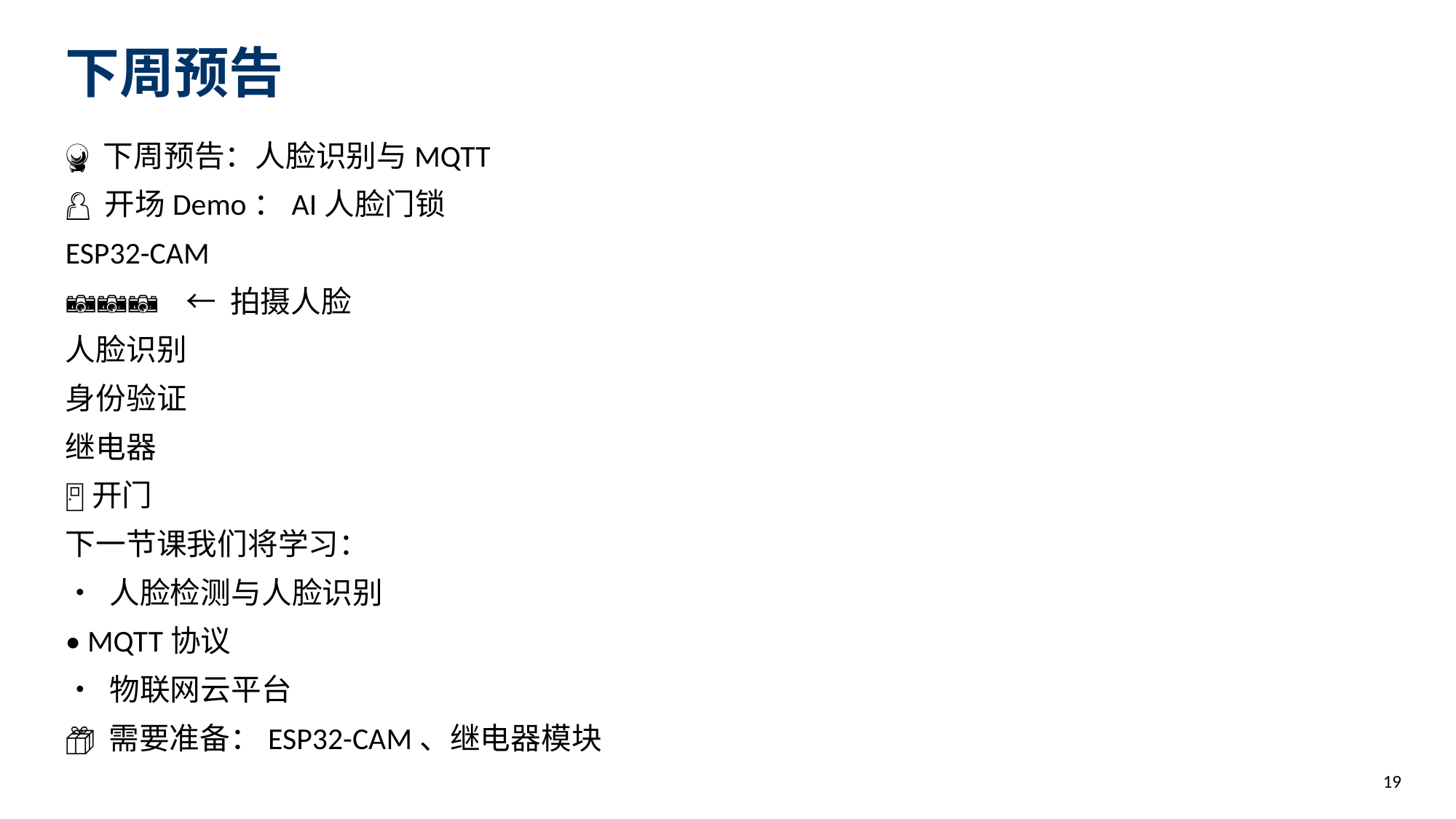

下周预告
🔮 下周预告：人脸识别与MQTT
👤 开场Demo：AI人脸门锁
ESP32-CAM
📷📷📷    ← 拍摄人脸
人脸识别
身份验证
继电器
🚪开门
下一节课我们将学习：
• 人脸检测与人脸识别
• MQTT协议
• 物联网云平台
📦 需要准备：ESP32-CAM、继电器模块
19